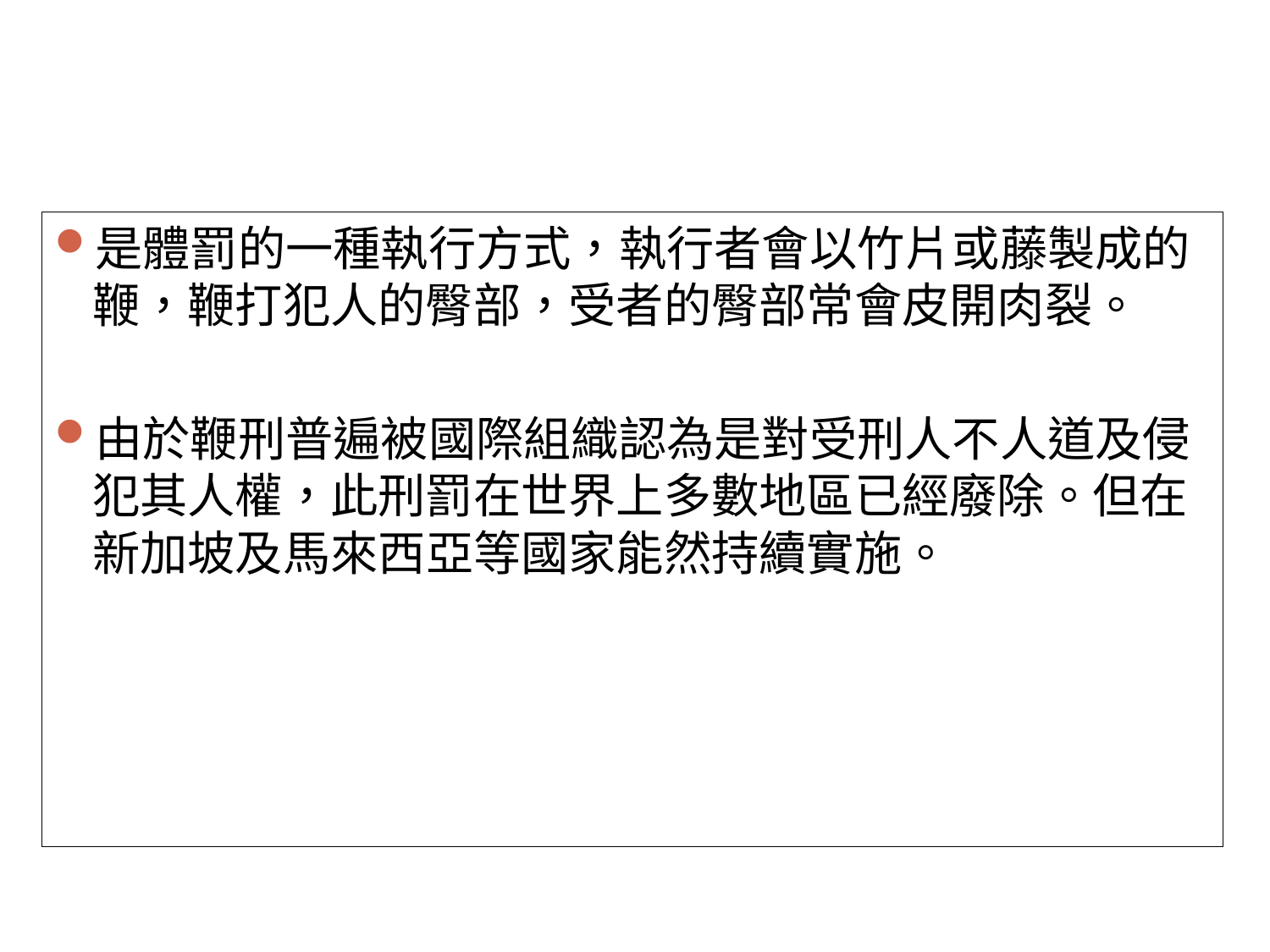

是體罰的一種執行方式，執行者會以竹片或藤製成的鞭，鞭打犯人的臀部，受者的臀部常會皮開肉裂。

由於鞭刑普遍被國際組織認為是對受刑人不人道及侵犯其人權，此刑罰在世界上多數地區已經廢除。但在新加坡及馬來西亞等國家能然持續實施。